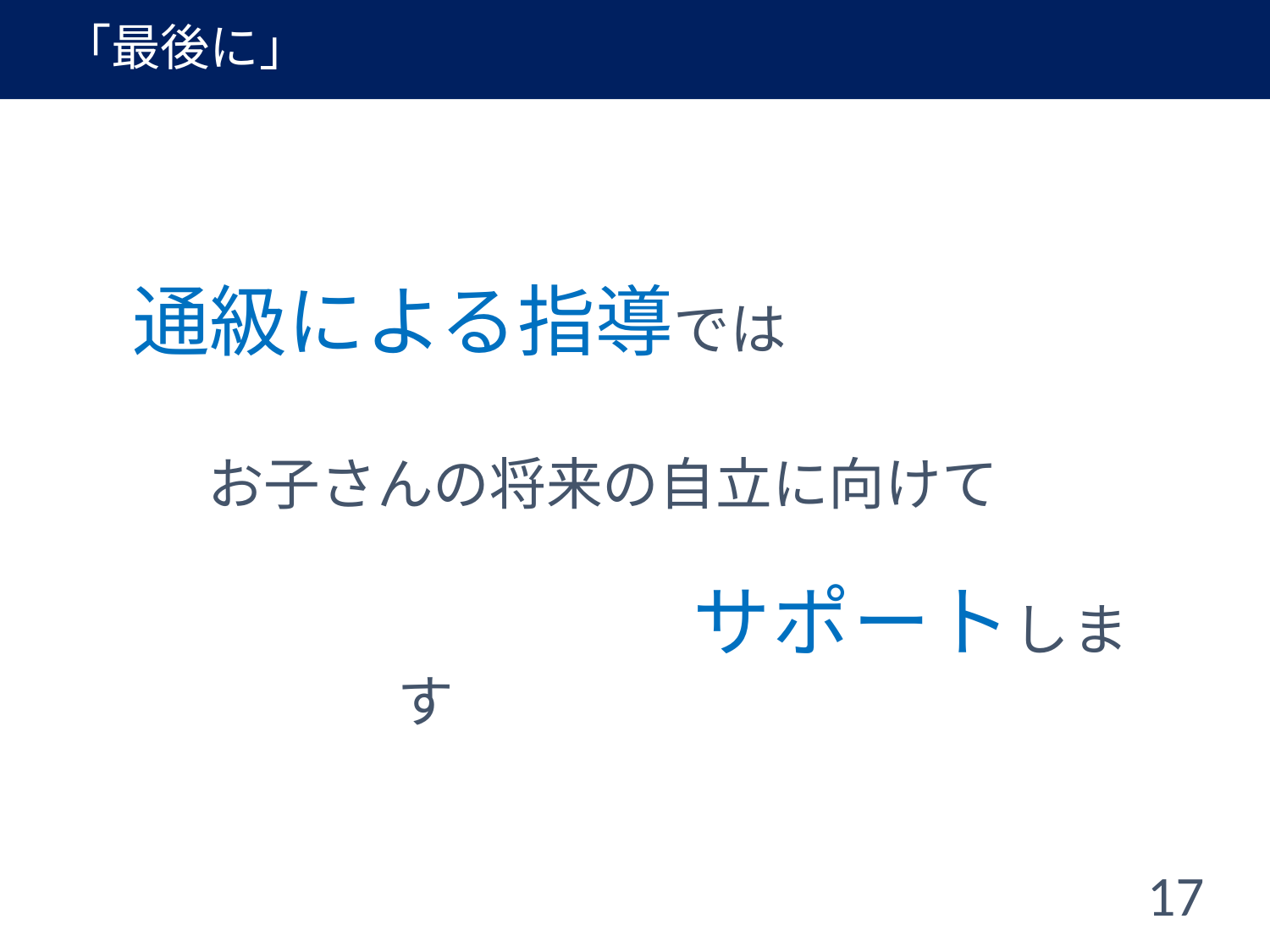

「最後に」
通級による指導では
お子さんの将来の自立に向けて
　　　　　サポートします
17